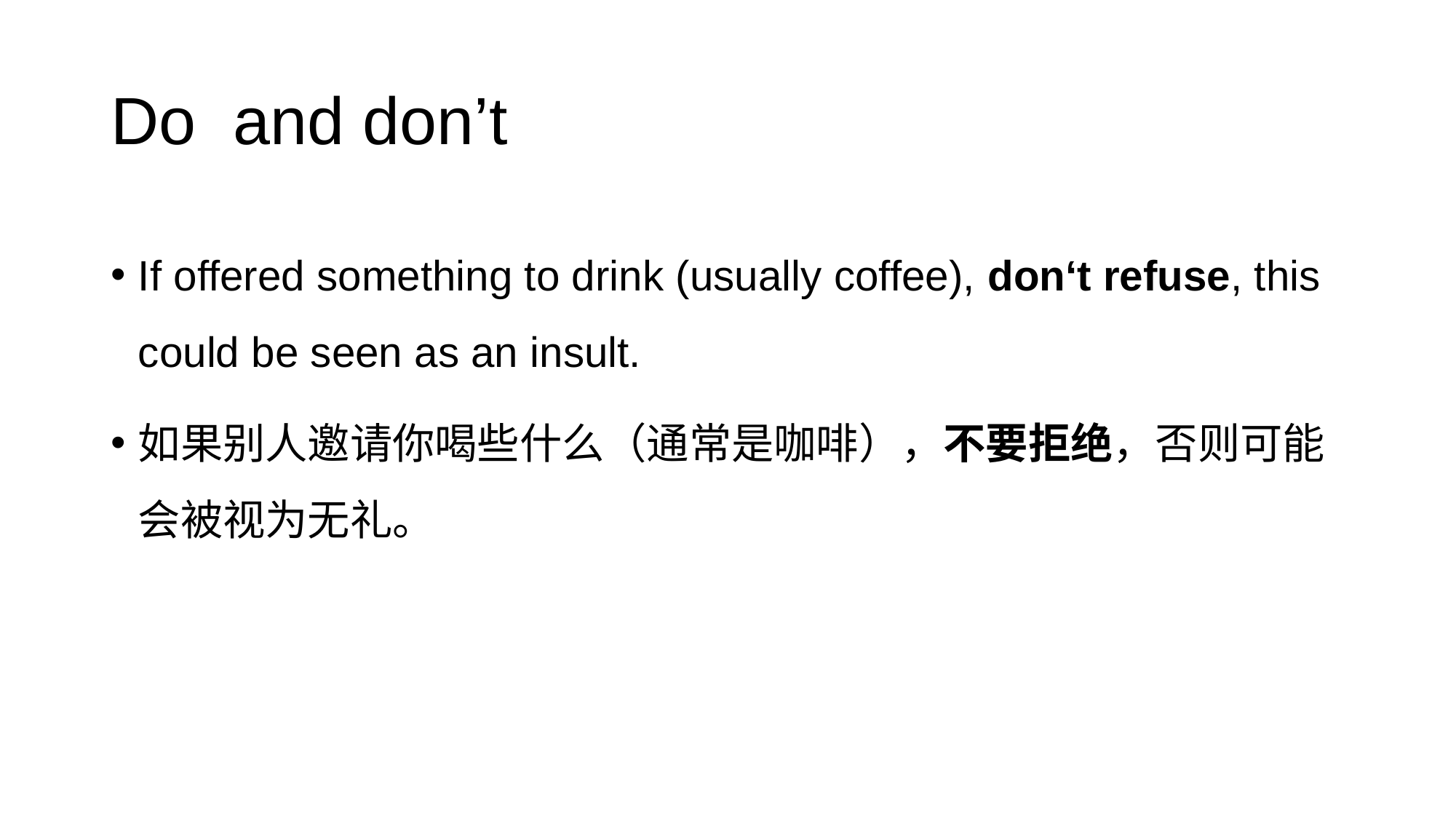

# Do  and don’t
If offered something to drink (usually coffee), don‘t refuse, this could be seen as an insult.
如果别人邀请你喝些什么（通常是咖啡），不要拒绝，否则可能会被视为无礼。